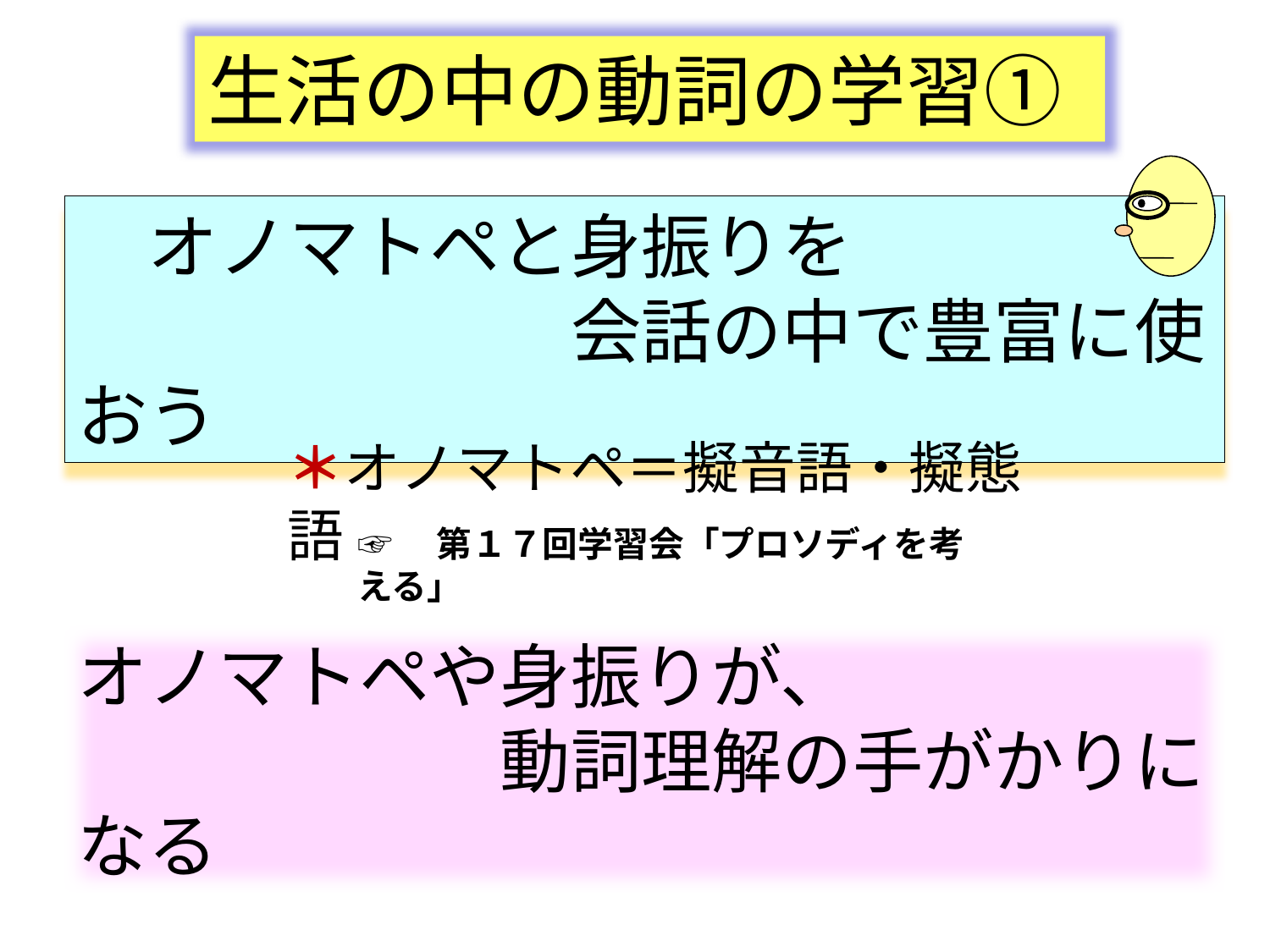

生活の中の動詞の学習①

　オノマトペと身振りを
　　　　　　　会話の中で豊富に使おう
＊オノマトペ＝擬音語・擬態語
☞　第１７回学習会「プロソディを考える」
オノマトペや身振りが、
　　　　　　動詞理解の手がかりになる